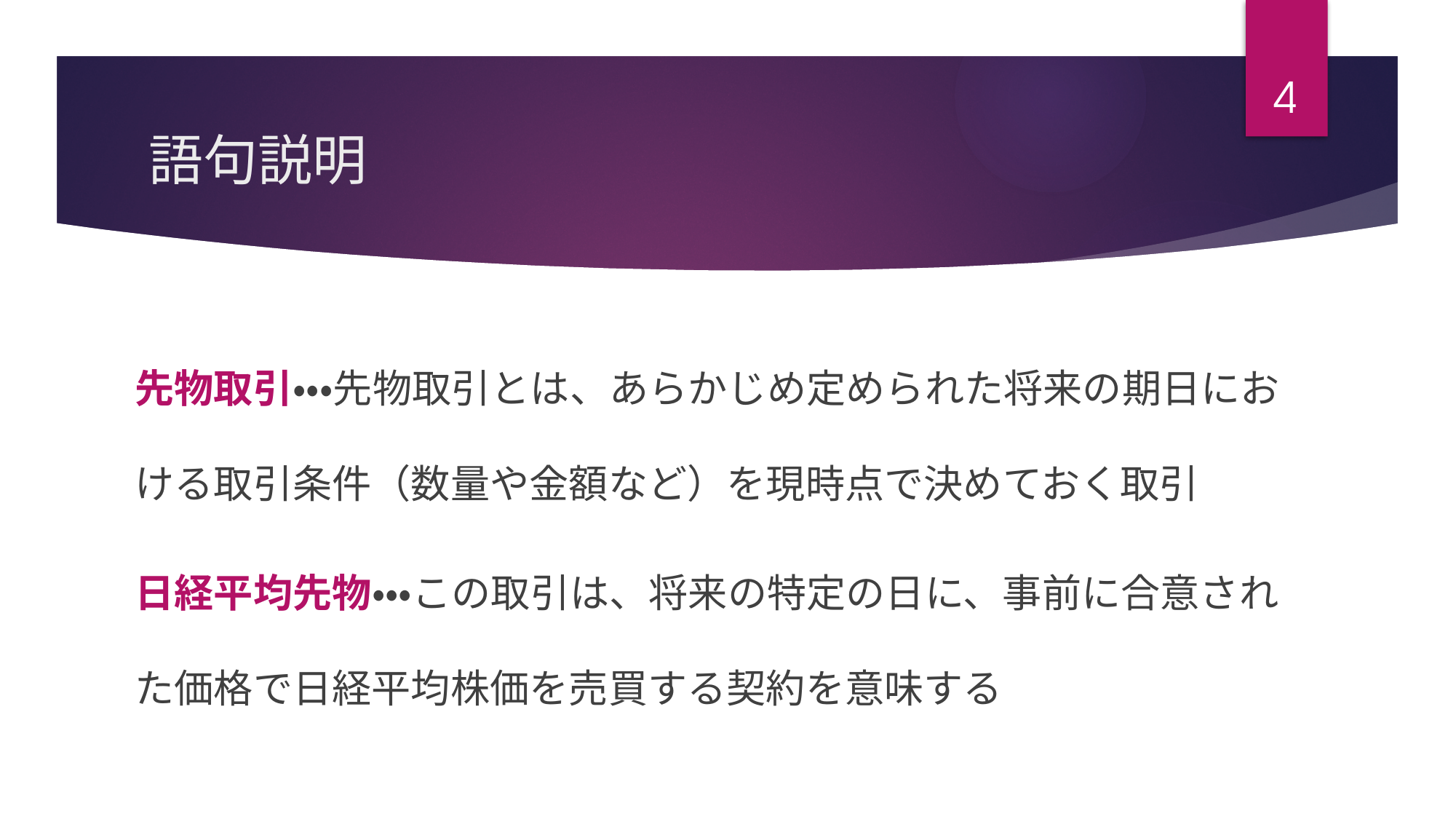

4
# 語句説明
先物取引・・・先物取引とは、あらかじめ定められた将来の期日における取引条件（数量や金額など）を現時点で決めておく取引
日経平均先物・・・この取引は、将来の特定の日に、事前に合意された価格で日経平均株価を売買する契約を意味する